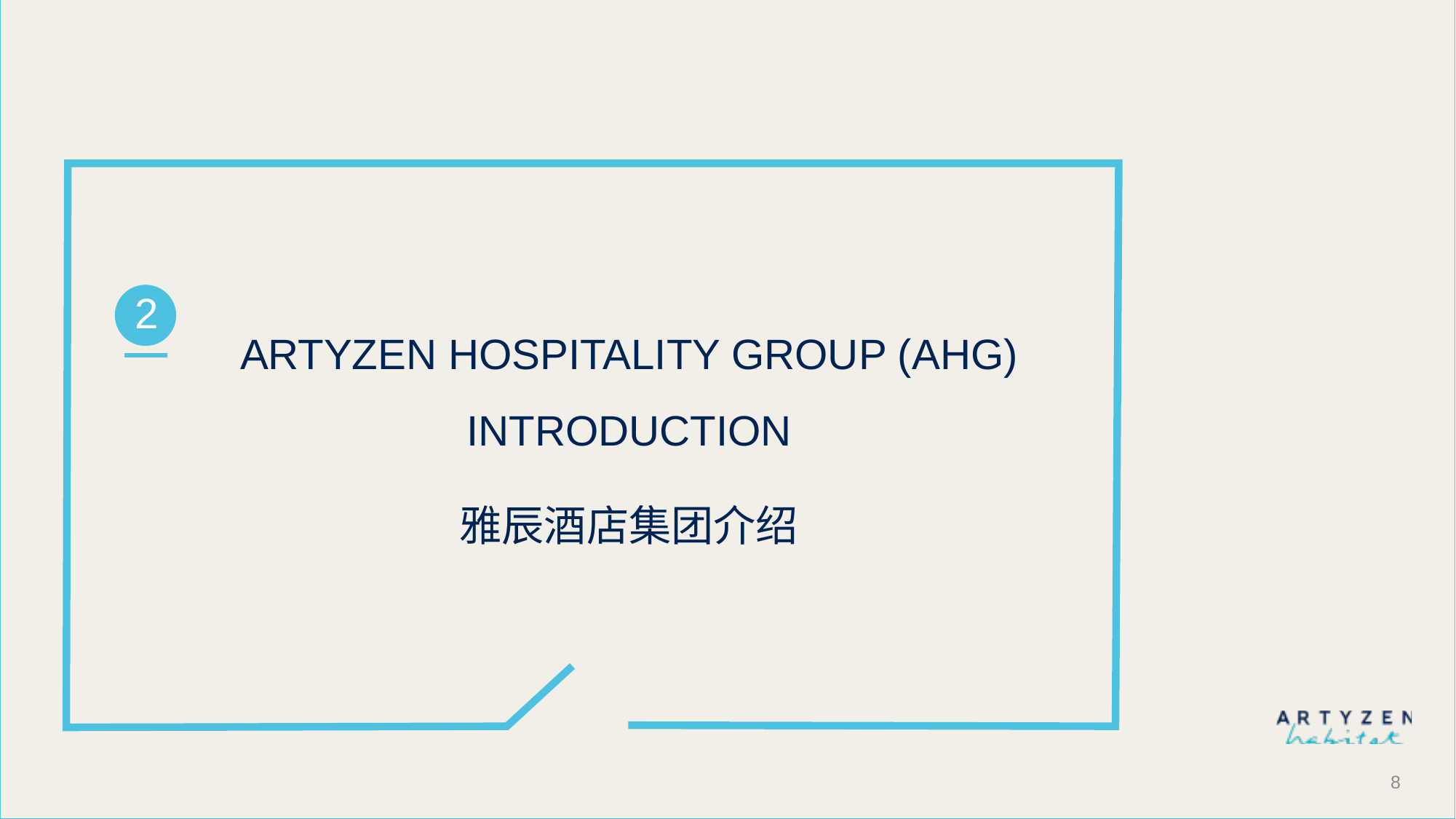

ARTYZEN HOSPITALITY GROUP (AHG) INTRODUCTION
2
# 雅辰酒店集团介绍
8